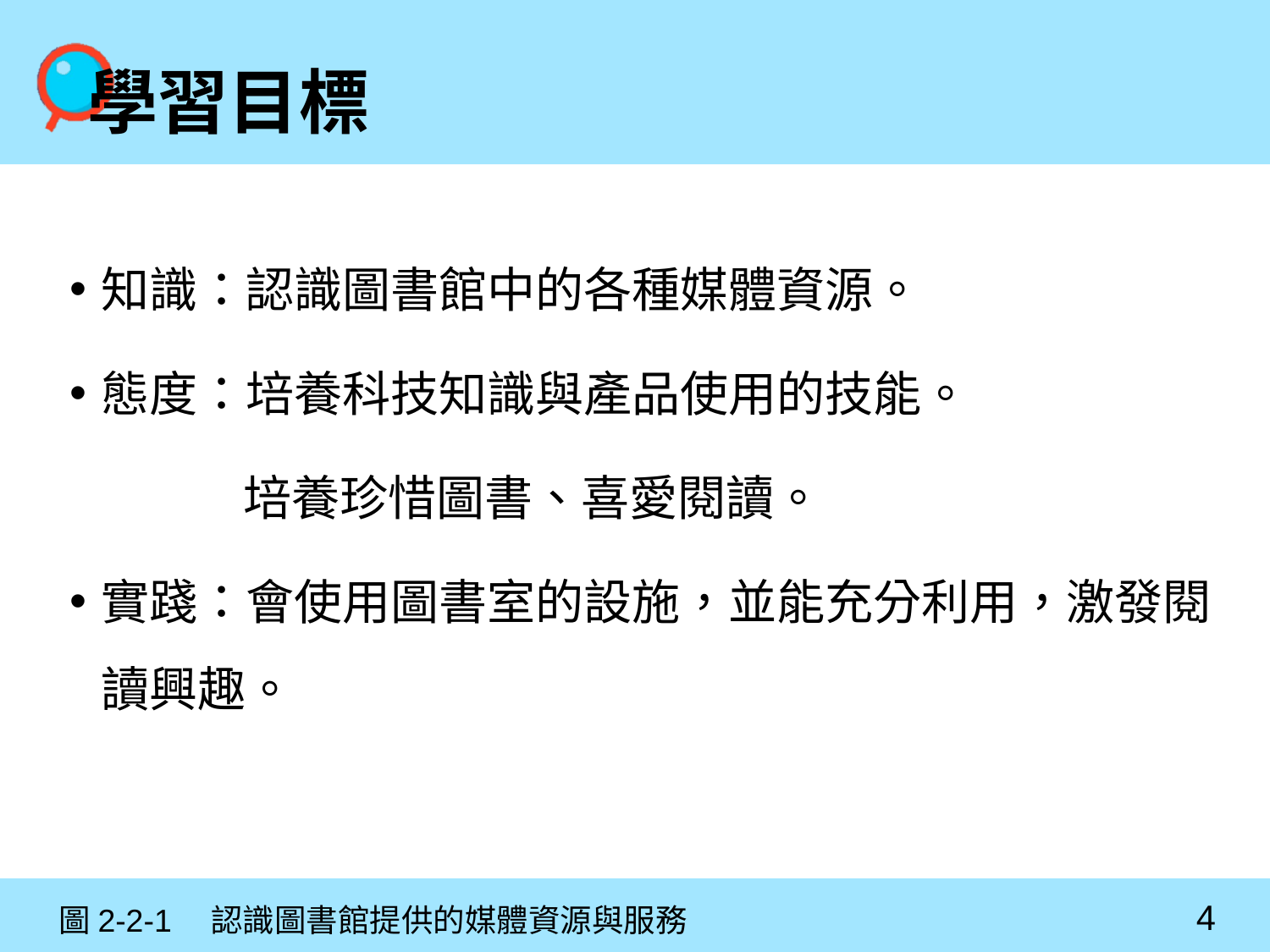

# 學習目標
知識：認識圖書館中的各種媒體資源。
態度：培養科技知識與產品使用的技能。
               培養珍惜圖書、喜愛閱讀。
實踐：會使用圖書室的設施，並能充分利用，激發閱讀興趣。

4